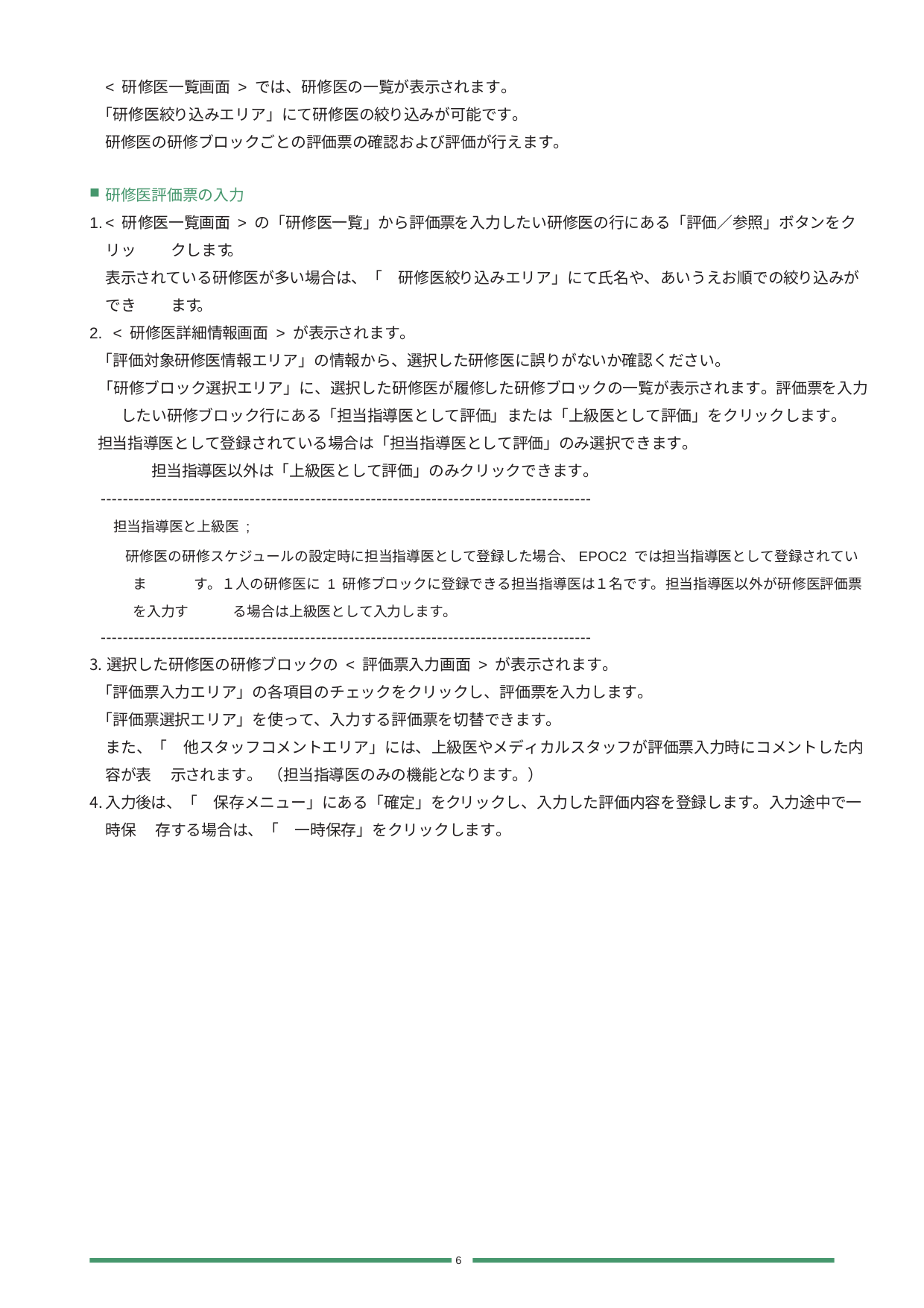

< 研修医一覧画面> では、研修医の一覧が表示されます。
「研修医絞り込みエリア」にて研修医の絞り込みが可能です。
研修医の研修ブロックごとの評価票の確認および評価が行えます。

研修医評価票の入力
< 研修医一覧画面 > の「研修医一覧」から評価票を入力したい研修医の行にある「評価／参照」ボタンをクリッ 　　クします。
表示されている研修医が多い場合は、「　研修医絞り込みエリア」にて氏名や、あいうえお順での絞り込みができ 　　ます。
< 研修医詳細情報画面> が表示されます。
「評価対象研修医情報エリア」の情報から、選択した研修医に誤りがないか確認ください。
「研修ブロック選択エリア」に、選択した研修医が履修した研修ブロックの一覧が表示されます。評価票を入力 　したい研修ブロック行にある「担当指導医として評価」または「上級医として評価」をクリックします。
担当指導医として登録されている場合は「担当指導医として評価」のみ選択できます。 　　　担当指導医以外は「上級医として評価」のみクリックできます。
-----------------------------------------------------------------------------------------
担当指導医と上級医 ;
研修医の研修スケジュールの設定時に担当指導医として登録した場合、EPOC2 では担当指導医として登録されていま 　　　す。１人の研修医に 1 研修ブロックに登録できる担当指導医は１名です。担当指導医以外が研修医評価票を入力す 　　　る場合は上級医として入力します。
-----------------------------------------------------------------------------------------
選択した研修医の研修ブロックの < 評価票入力画面> が表示されます。
「評価票入力エリア」の各項目のチェックをクリックし、評価票を入力します。
「評価票選択エリア」を使って、入力する評価票を切替できます。
また、「　他スタッフコメントエリア」には、上級医やメディカルスタッフが評価票入力時にコメントした内容が表 　示されます。　（担当指導医のみの機能となります。）
入力後は、「　保存メニュー」にある「確定」をクリックし、入力した評価内容を登録します。入力途中で一時保 　存する場合は、「　一時保存」をクリックします。
6